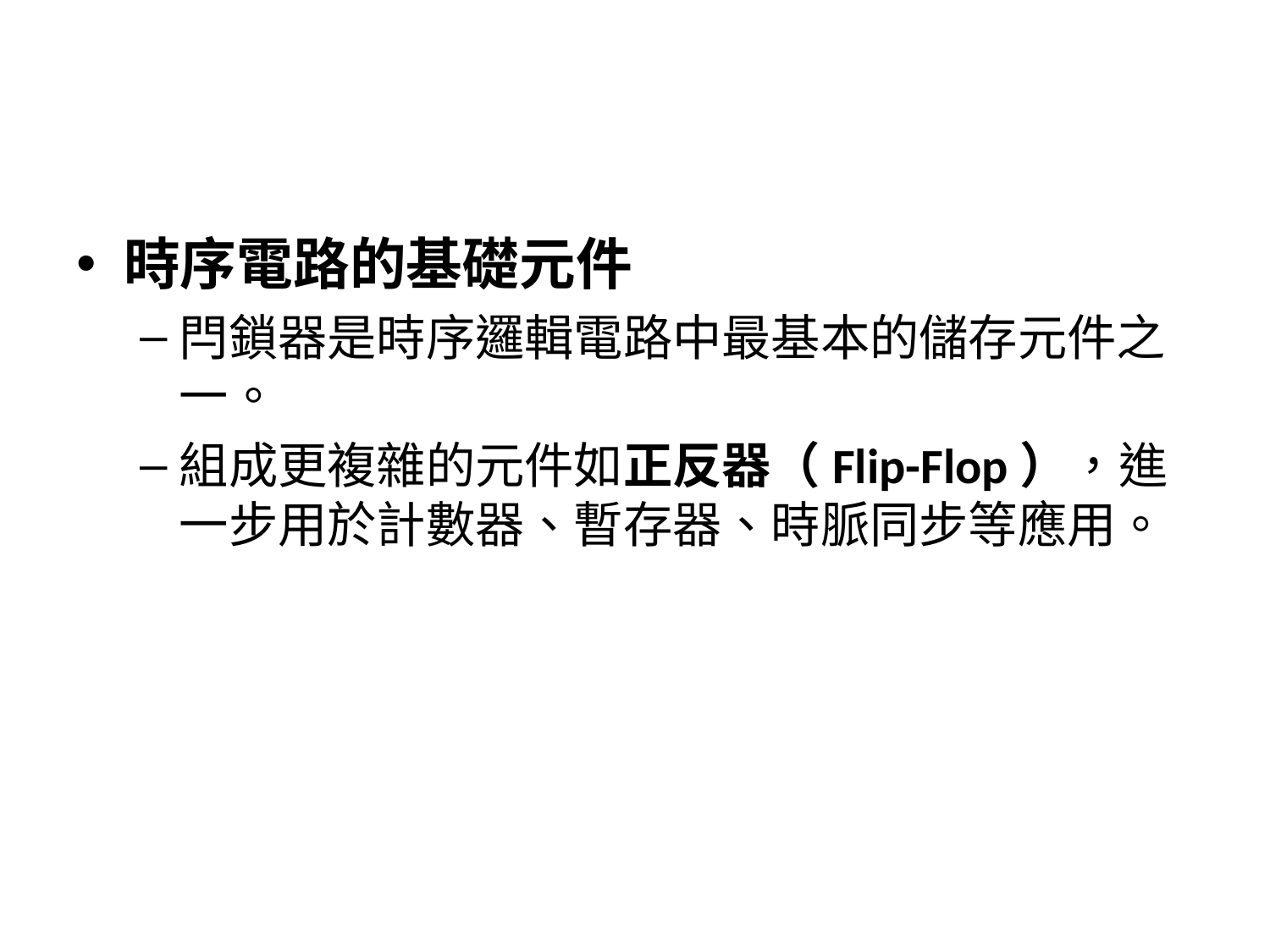

#
時序電路的基礎元件
閂鎖器是時序邏輯電路中最基本的儲存元件之一。
組成更複雜的元件如正反器（Flip-Flop），進一步用於計數器、暫存器、時脈同步等應用。